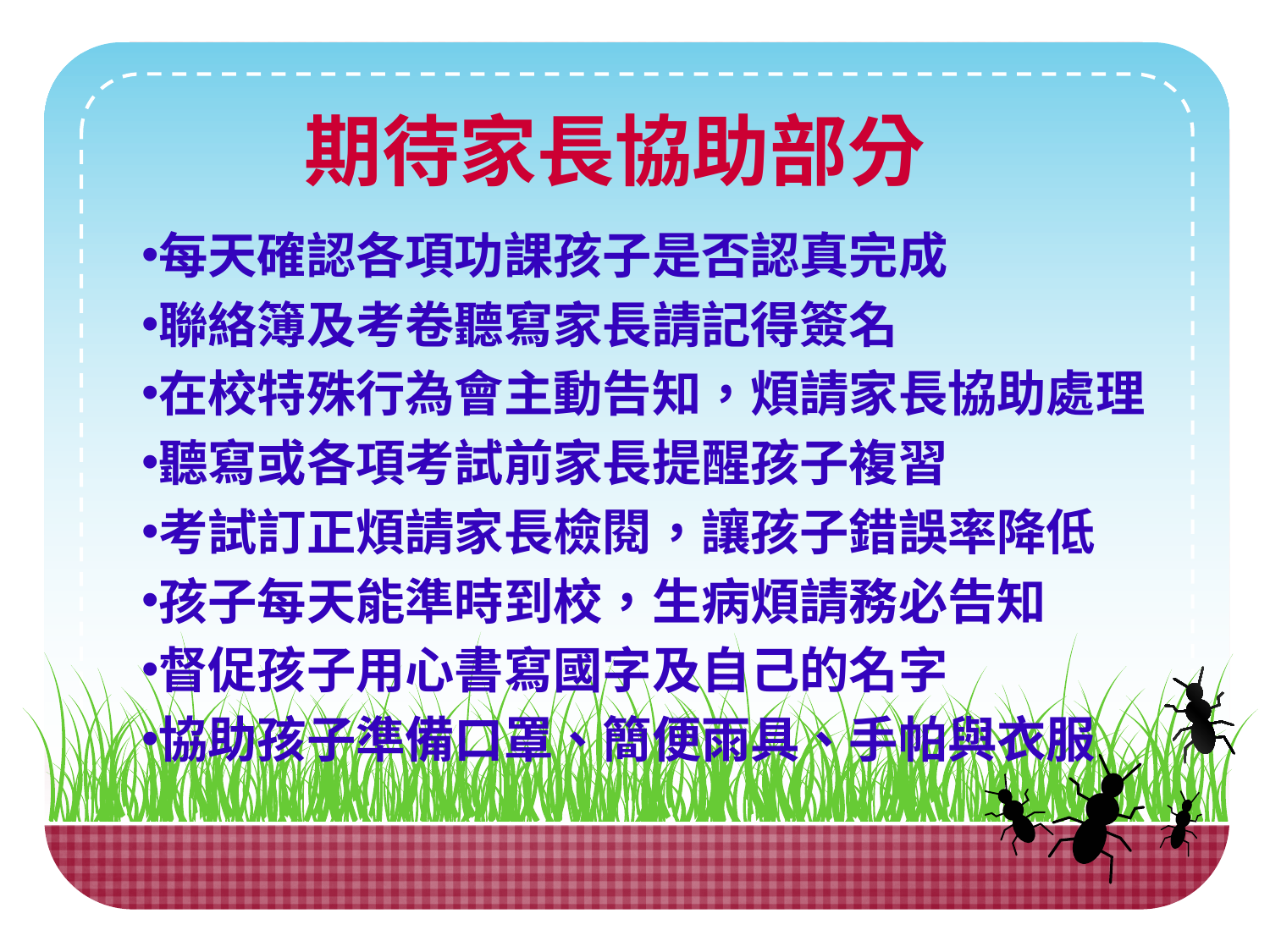

期待家長協助部分
每天確認各項功課孩子是否認真完成
聯絡簿及考卷聽寫家長請記得簽名
在校特殊行為會主動告知，煩請家長協助處理
聽寫或各項考試前家長提醒孩子複習
考試訂正煩請家長檢閱，讓孩子錯誤率降低
孩子每天能準時到校，生病煩請務必告知
督促孩子用心書寫國字及自己的名字
協助孩子準備口罩、簡便雨具、手帕與衣服